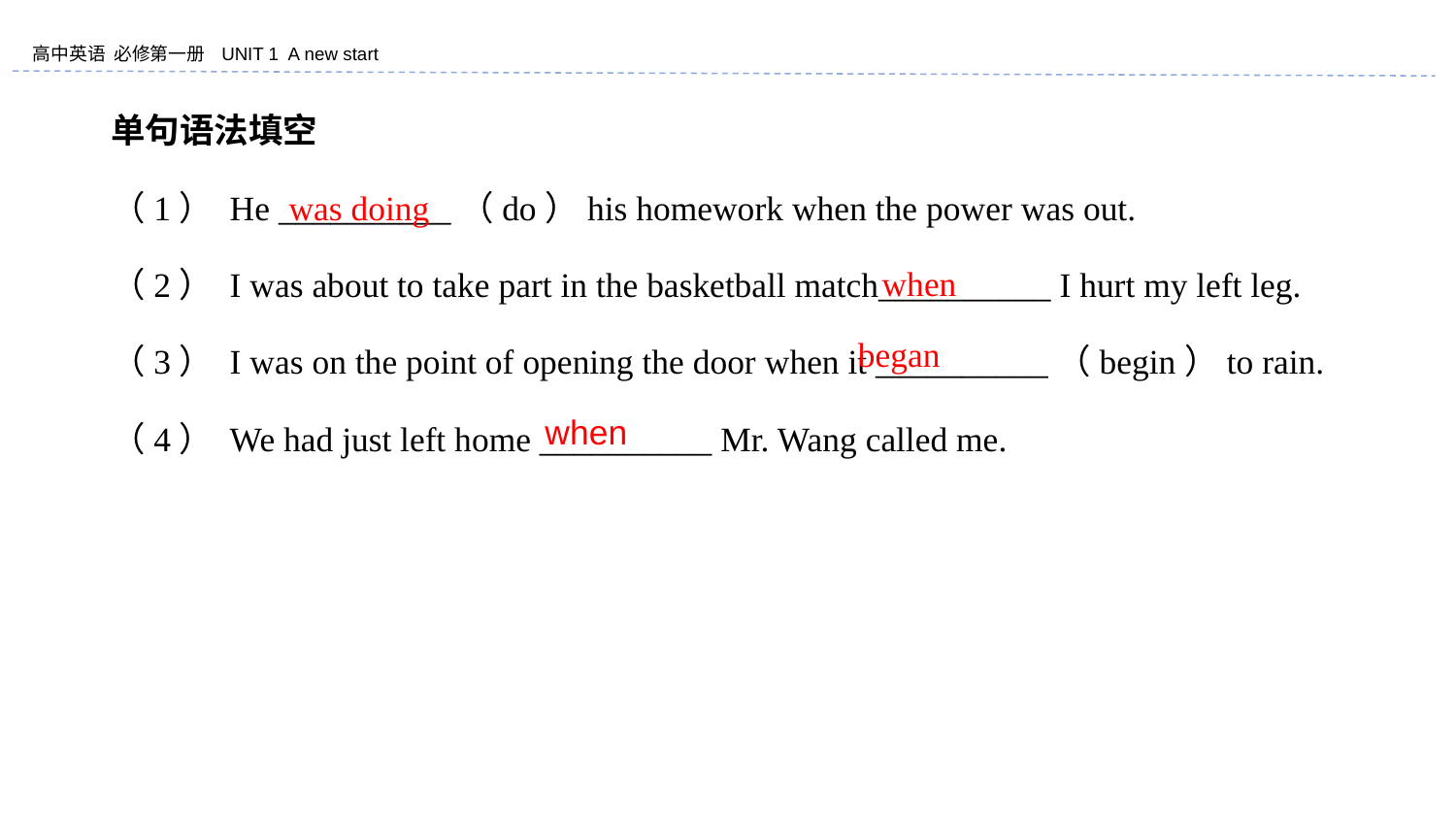

单句语法填空
（1） He __________（do）his homework when the power was out.
（2） I was about to take part in the basketball match__________ I hurt my left leg.
（3） I was on the point of opening the door when it __________（begin）to rain.
（4） We had just left home __________ Mr. Wang called me.

was doing
when
began
when